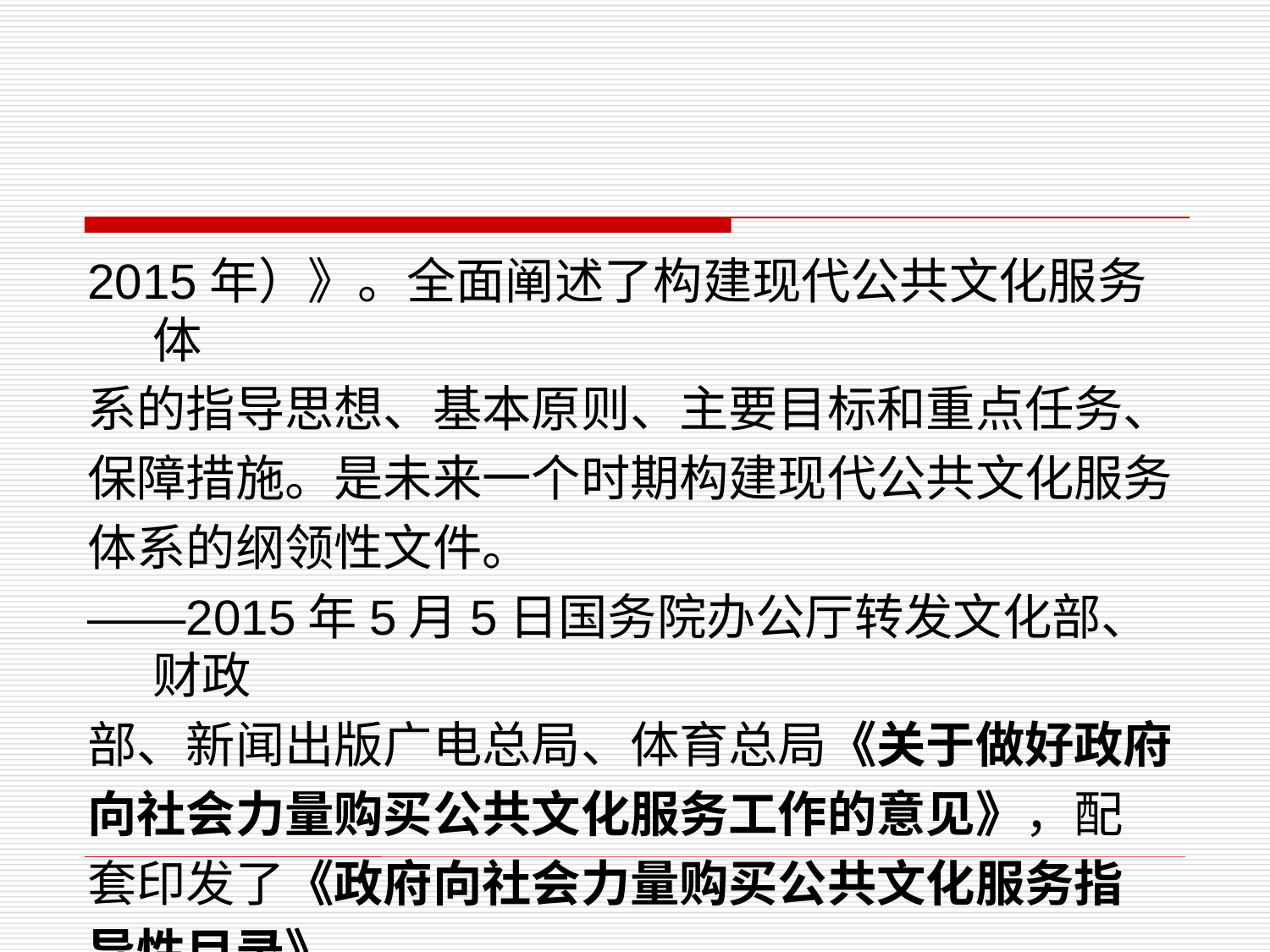

2015年）》。全面阐述了构建现代公共文化服务体
系的指导思想、基本原则、主要目标和重点任务、
保障措施。是未来一个时期构建现代公共文化服务
体系的纲领性文件。
——2015年5月5日国务院办公厅转发文化部、财政
部、新闻出版广电总局、体育总局《关于做好政府
向社会力量购买公共文化服务工作的意见》，配
套印发了《政府向社会力量购买公共文化服务指
导性目录》。